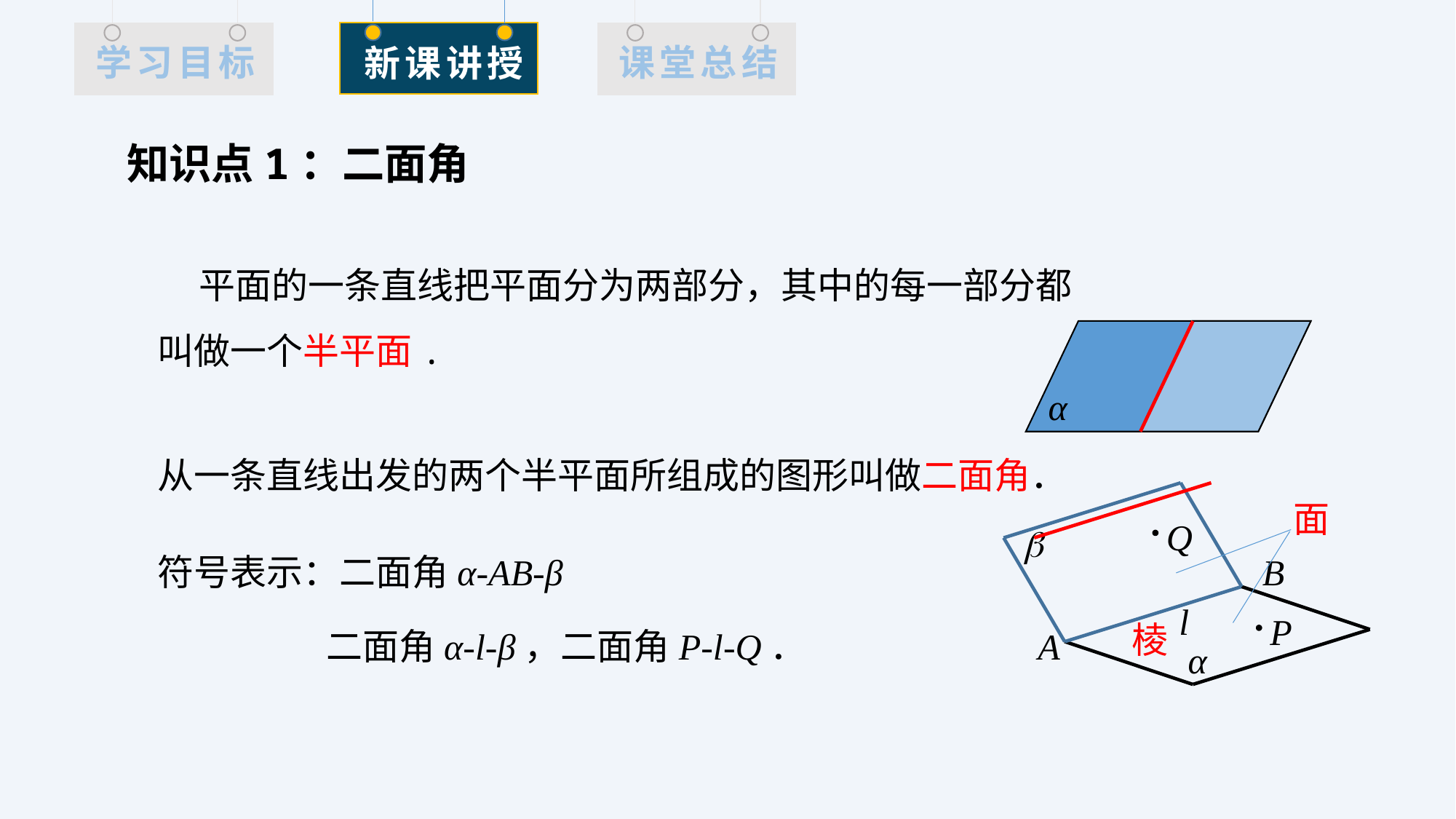

知识点1：二面角
    平面的一条直线把平面分为两部分，其中的每一部分都叫做一个半平面.

α
从一条直线出发的两个半平面所组成的图形叫做二面角．

β

B

l
A

α

面
Q

P

符号表示：二面角α-AB-β
棱
二面角α-l-β，二面角P-l-Q．